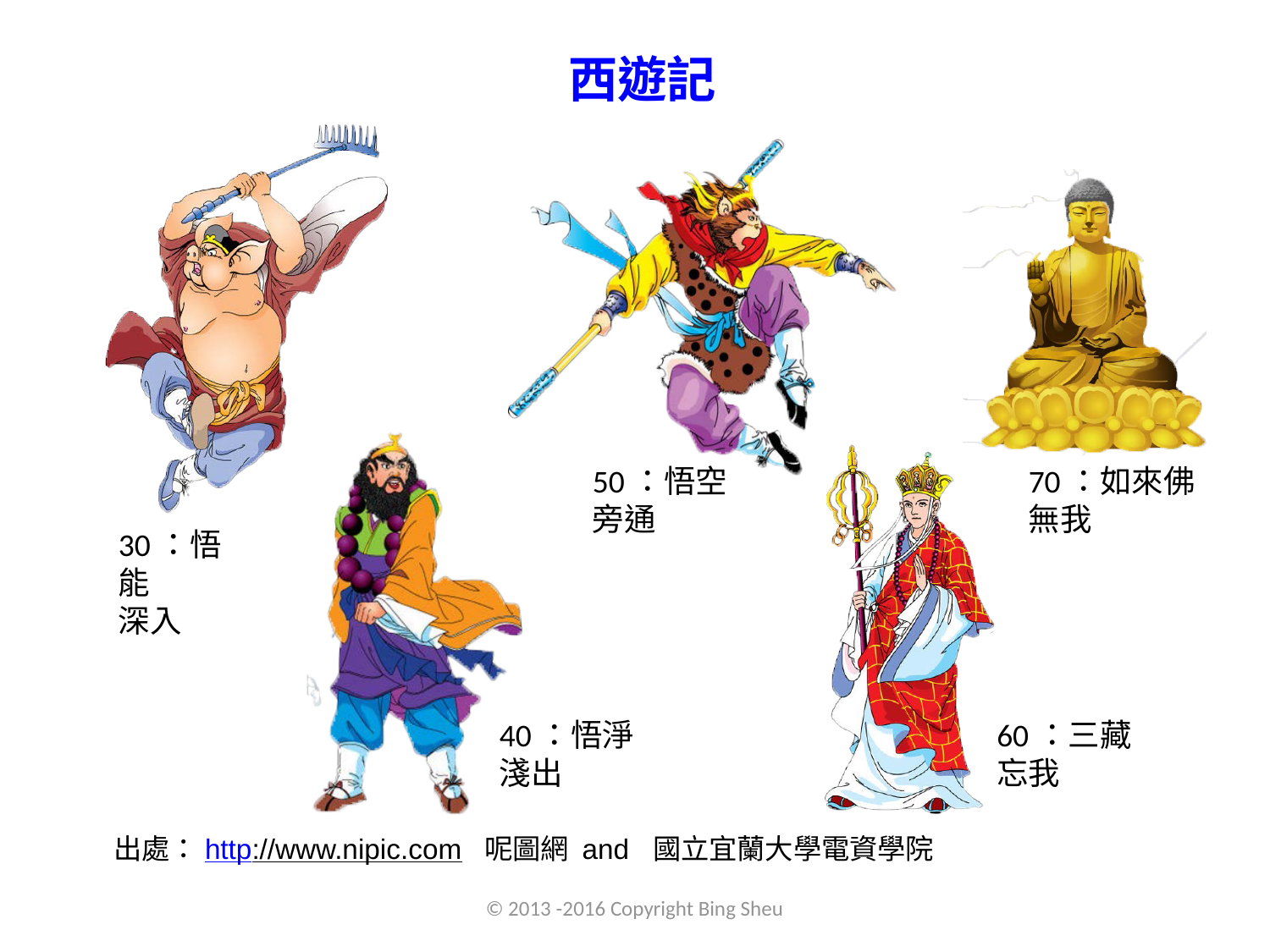

西遊記

50：悟空
旁通
70：如來佛
無我
30：悟能
深入
40：悟淨
淺出
60：三藏
忘我
出處：http://www.nipic.com  呢圖網 and 國立宜蘭大學電資學院
© 2013 -2016 Copyright Bing Sheu